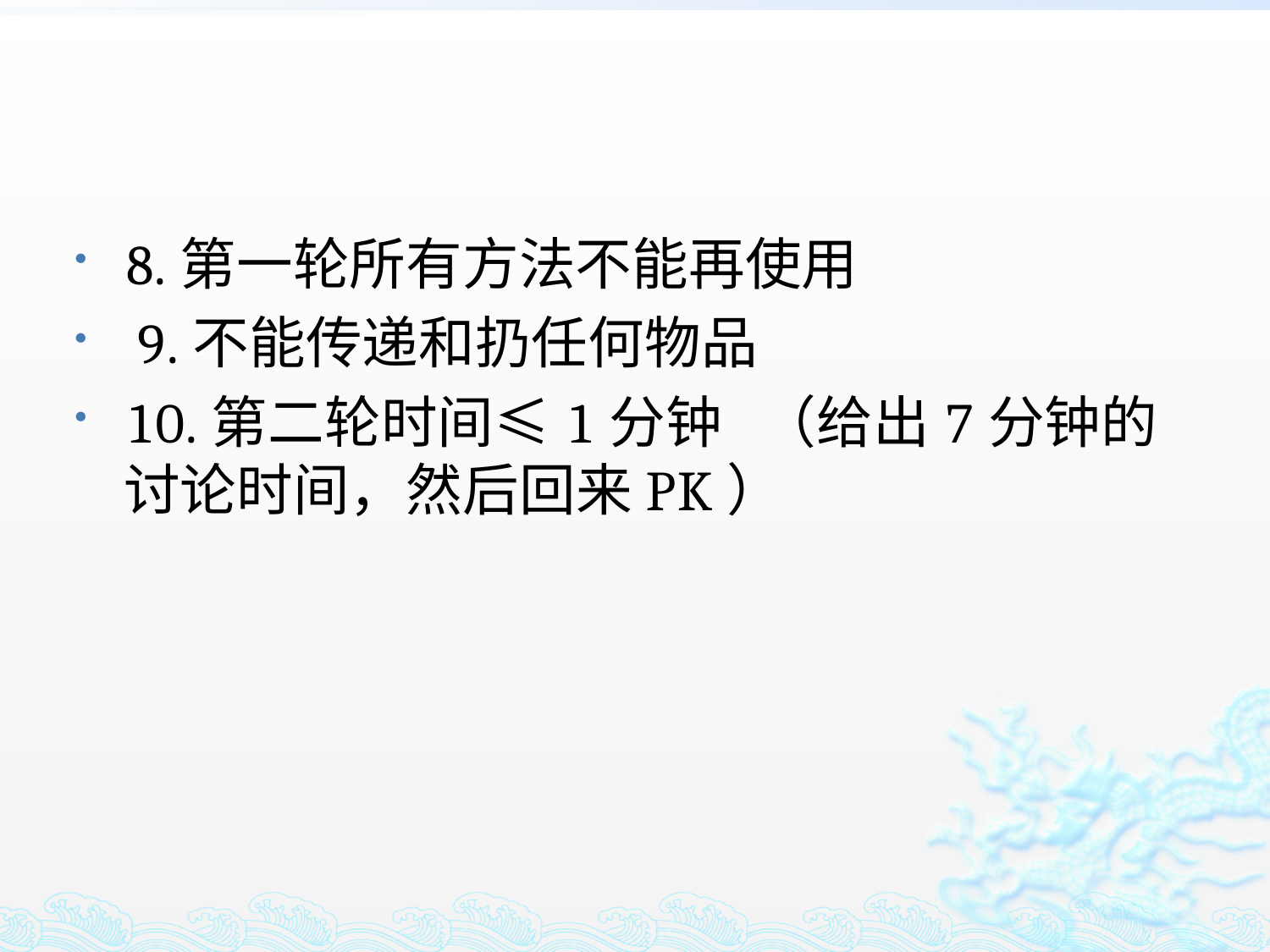

#
8.第一轮所有方法不能再使用
 9.不能传递和扔任何物品
10.第二轮时间≤1分钟   （给出7分钟的讨论时间，然后回来PK）